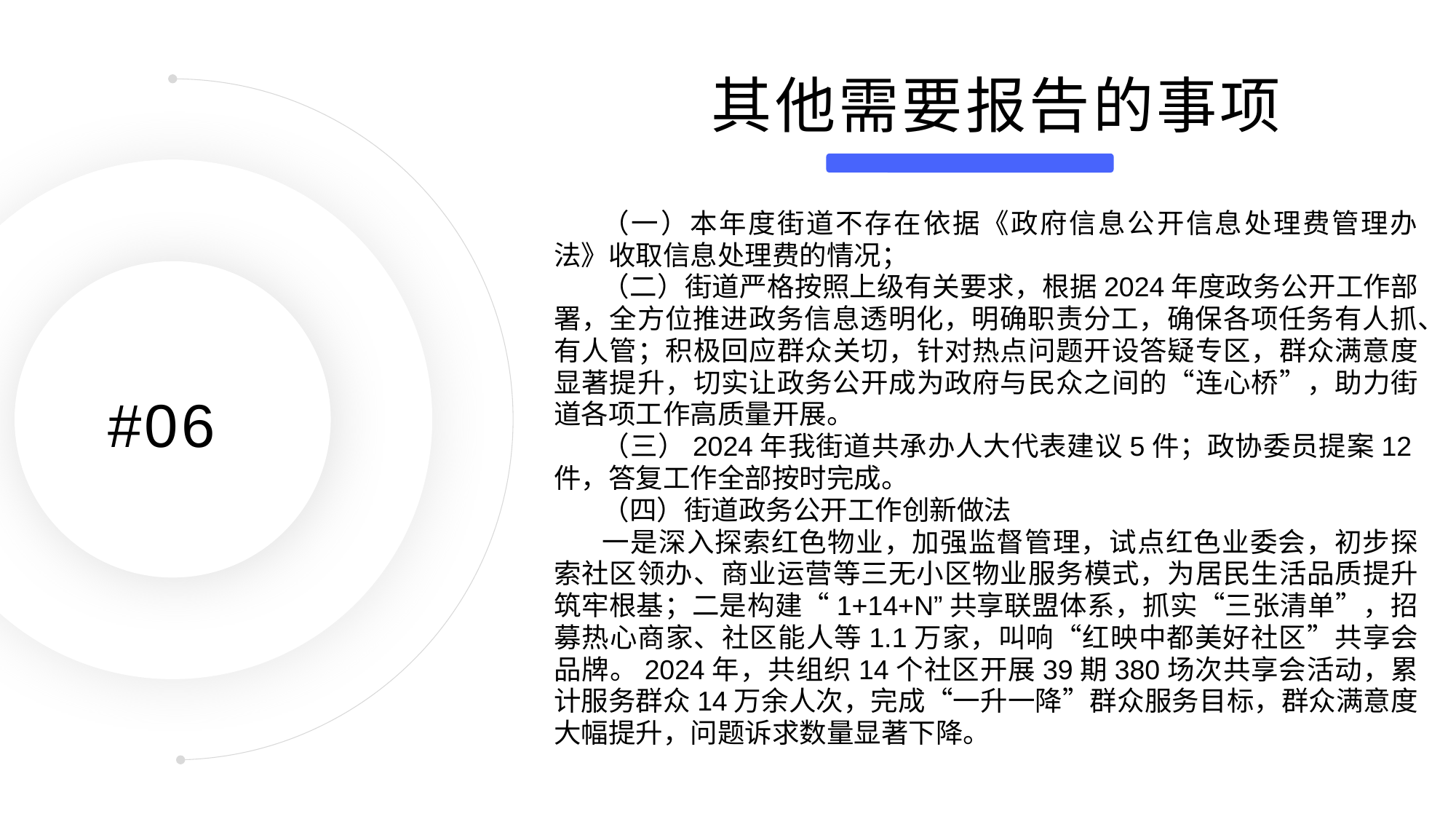

其他需要报告的事项

（一）本年度街道不存在依据《政府信息公开信息处理费管理办法》收取信息处理费的情况；
（二）街道严格按照上级有关要求，根据2024年度政务公开工作部署，全方位推进政务信息透明化，明确职责分工，确保各项任务有人抓、有人管；积极回应群众关切，针对热点问题开设答疑专区，群众满意度显著提升，切实让政务公开成为政府与民众之间的“连心桥”，助力街道各项工作高质量开展。
（三）2024年我街道共承办人大代表建议5件；政协委员提案12件，答复工作全部按时完成。
（四）街道政务公开工作创新做法
一是深入探索红色物业，加强监督管理，试点红色业委会，初步探索社区领办、商业运营等三无小区物业服务模式，为居民生活品质提升筑牢根基；二是构建“1+14+N”共享联盟体系，抓实“三张清单”，招募热心商家、社区能人等1.1万家，叫响“红映中都美好社区”共享会品牌。2024年，共组织14个社区开展39期380场次共享会活动，累计服务群众14万余人次，完成“一升一降”群众服务目标，群众满意度大幅提升，问题诉求数量显著下降。

#06